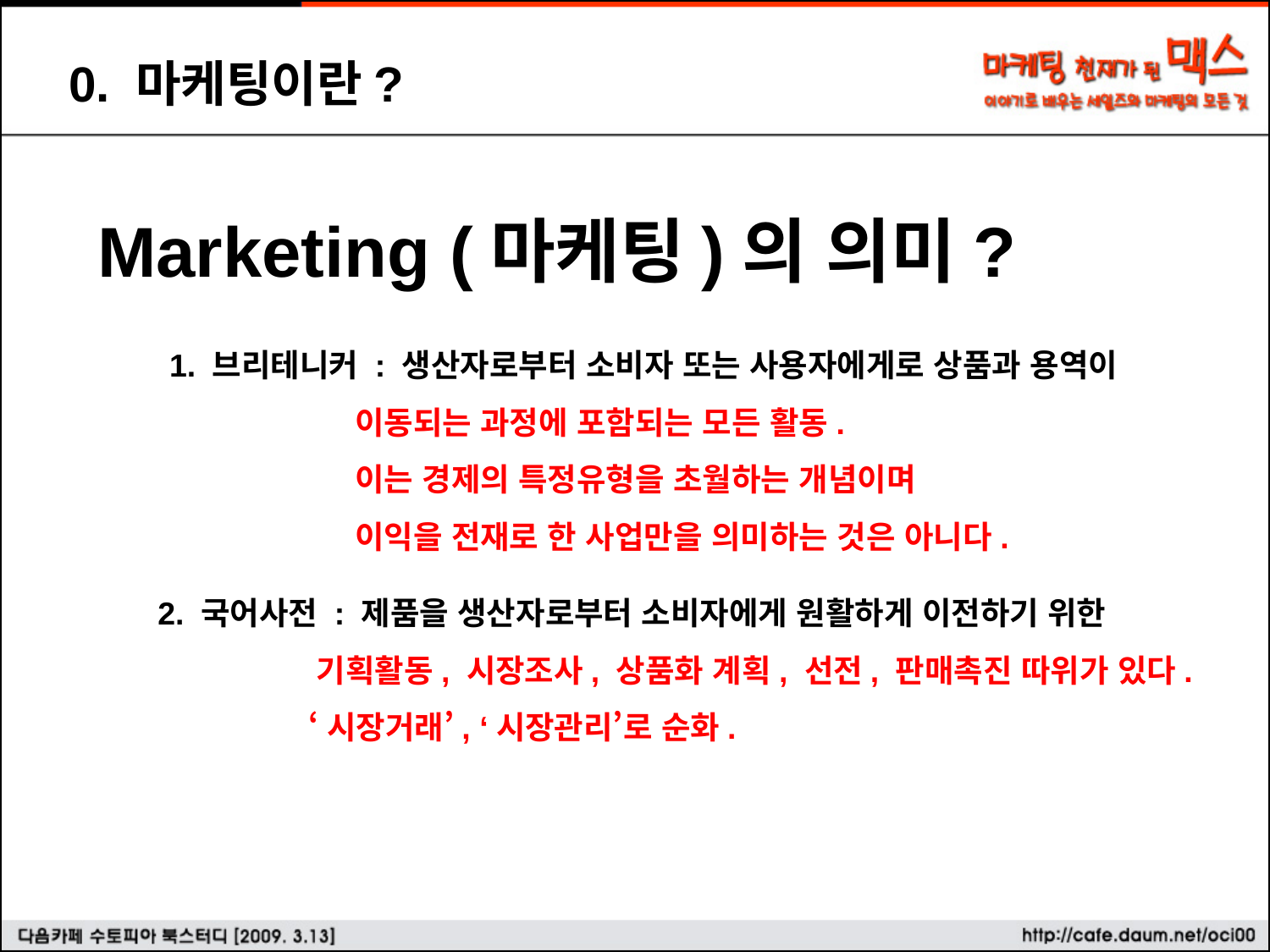

0. 마케팅이란?
Marketing (마케팅)의 의미?
 1. 브리테니커 : 생산자로부터 소비자 또는 사용자에게로 상품과 용역이
                     이동되는 과정에 포함되는 모든 활동.
                     이는 경제의 특정유형을 초월하는 개념이며
                     이익을 전재로 한 사업만을 의미하는 것은 아니다.
 2. 국어사전 : 제품을 생산자로부터 소비자에게 원활하게 이전하기 위한
                  기획활동, 시장조사, 상품화 계획, 선전, 판매촉진 따위가 있다.
                  ‘시장거래’, ‘시장관리’로 순화.